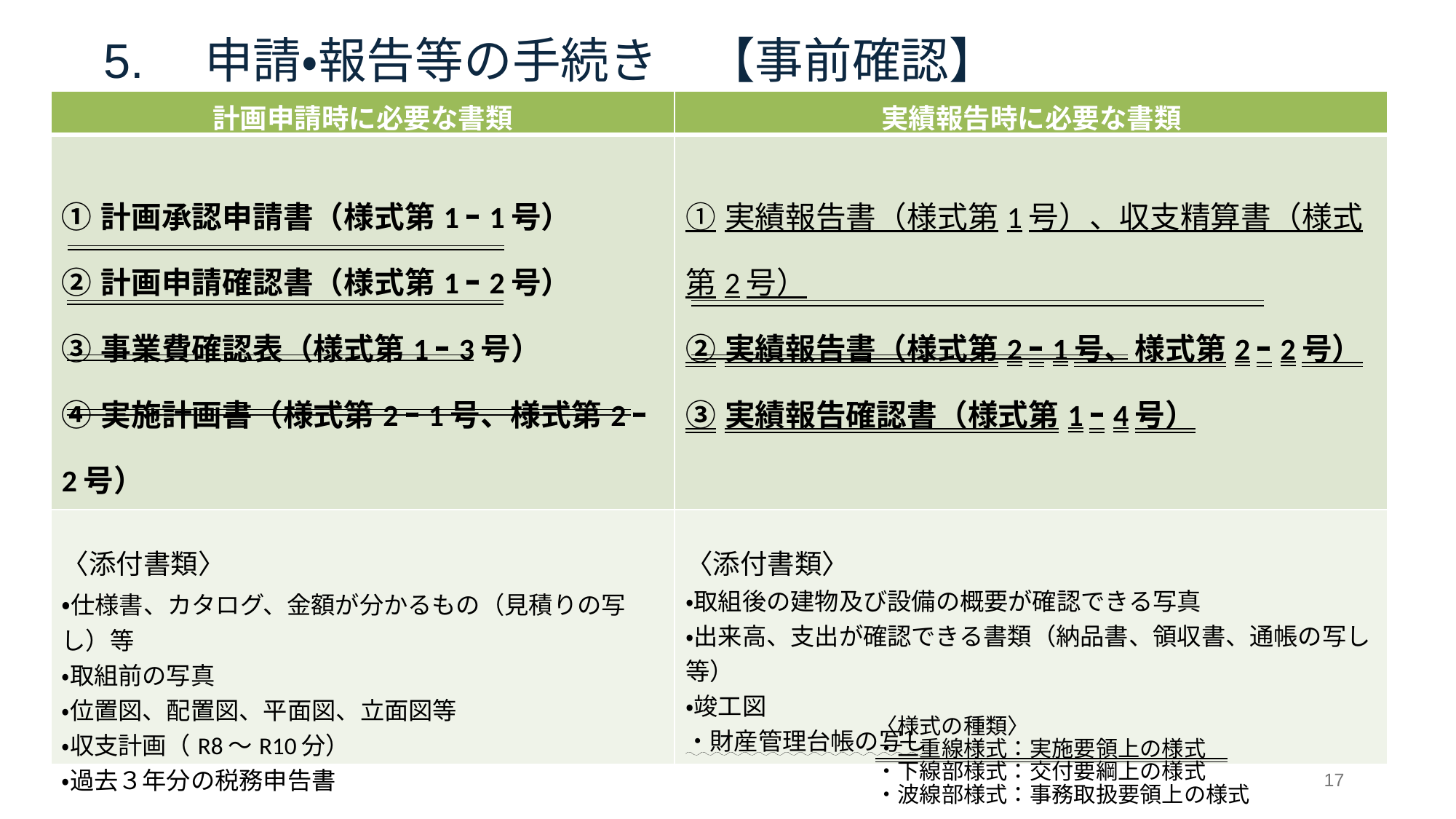

# 5.　申請・報告等の手続き　【事前確認】
| 計画申請時に必要な書類 | 実績報告時に必要な書類 |
| --- | --- |
| ①計画承認申請書（様式第1ｰ1号） ②計画申請確認書（様式第1ｰ2号） ③事業費確認表（様式第1ｰ3号） ④実施計画書（様式第2ｰ1号、様式第2ｰ2号） | ①実績報告書（様式第1号）、収支精算書（様式第2号） ②実績報告書（様式第2ｰ1号、様式第2ｰ2号） ③実績報告確認書（様式第1ｰ4号） |
| 〈添付書類〉 ・仕様書、カタログ、金額が分かるもの（見積りの写し）等 ・取組前の写真 ・位置図、配置図、平面図、立面図等 ・収支計画（R8～R10分） ・過去３年分の税務申告書 | 〈添付書類〉 ・取組後の建物及び設備の概要が確認できる写真 ・出来高、支出が確認できる書類（納品書、領収書、通帳の写し等） ・竣工図 ・財産管理台帳の写し |

〈様式の種類〉
・二重線様式：実施要領上の様式
・下線部様式：交付要綱上の様式
・波線部様式：事務取扱要領上の様式

17